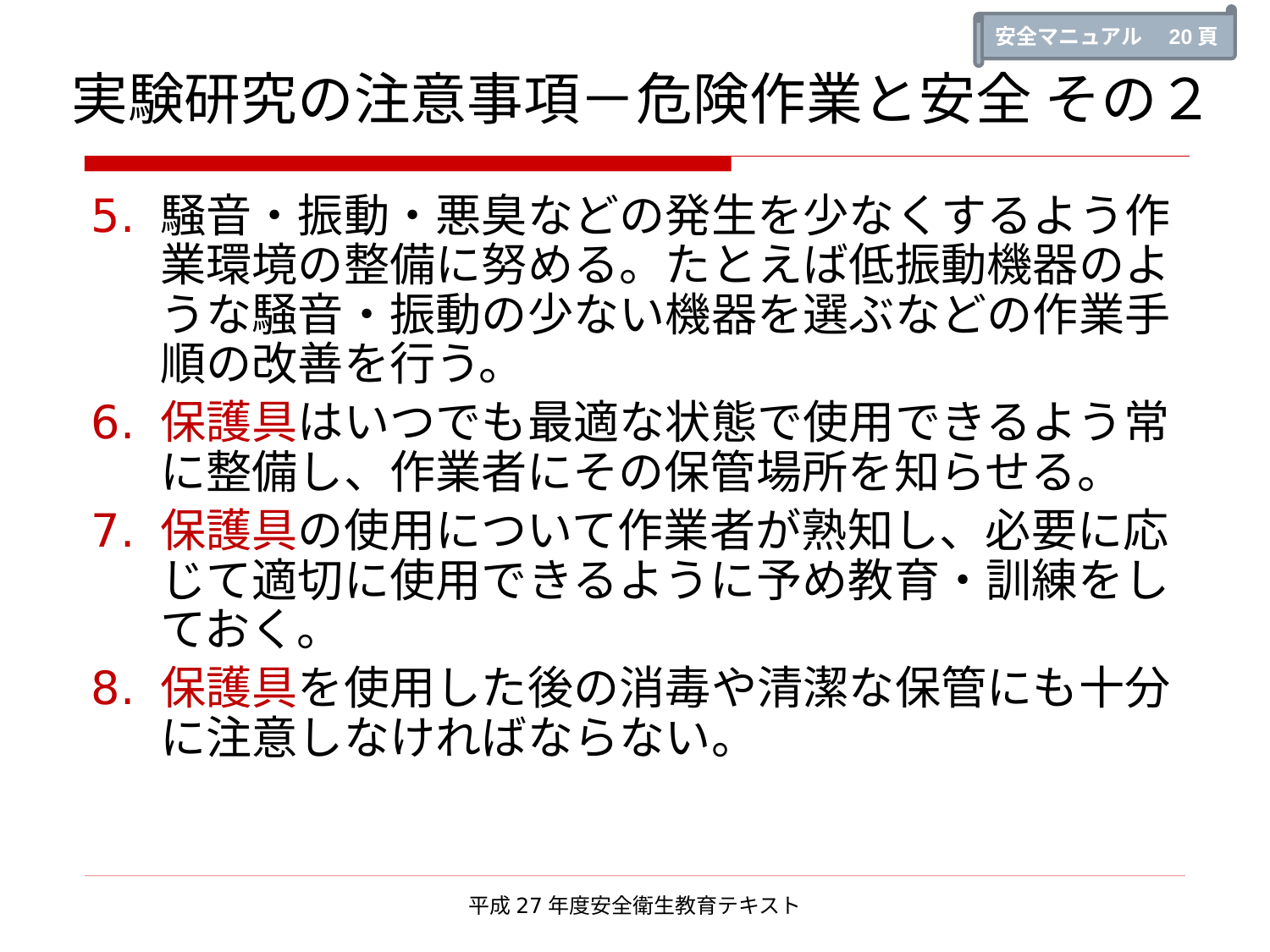

安全マニュアル　20頁
# 実験研究の注意事項－危険作業と安全 その２
5.	騒音・振動・悪臭などの発生を少なくするよう作業環境の整備に努める。たとえば低振動機器のような騒音・振動の少ない機器を選ぶなどの作業手順の改善を行う。
6.	保護具はいつでも最適な状態で使用できるよう常に整備し、作業者にその保管場所を知らせる。
7.	保護具の使用について作業者が熟知し、必要に応じて適切に使用できるように予め教育・訓練をしておく。
8.	保護具を使用した後の消毒や清潔な保管にも十分に注意しなければならない。
平成27年度安全衛生教育テキスト